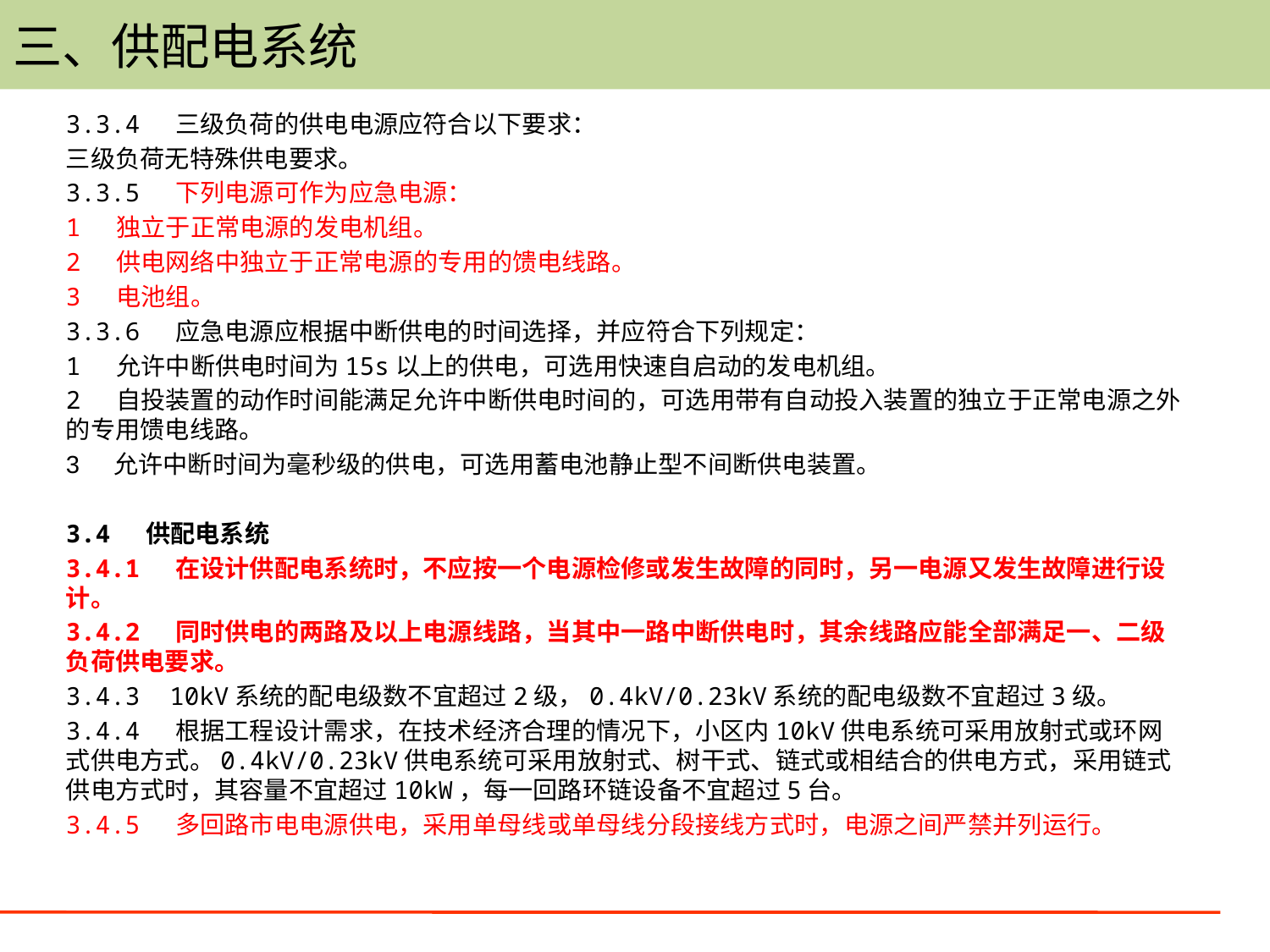

# 三、供配电系统
3.3.4  三级负荷的供电电源应符合以下要求：
三级负荷无特殊供电要求。
3.3.5  下列电源可作为应急电源：
1  独立于正常电源的发电机组。
2  供电网络中独立于正常电源的专用的馈电线路。
3  电池组。
3.3.6  应急电源应根据中断供电的时间选择，并应符合下列规定：
1  允许中断供电时间为15s以上的供电，可选用快速自启动的发电机组。
2  自投装置的动作时间能满足允许中断供电时间的，可选用带有自动投入装置的独立于正常电源之外的专用馈电线路。
允许中断时间为毫秒级的供电，可选用蓄电池静止型不间断供电装置。

3.4  供配电系统
3.4.1  在设计供配电系统时，不应按一个电源检修或发生故障的同时，另一电源又发生故障进行设计。
3.4.2  同时供电的两路及以上电源线路，当其中一路中断供电时，其余线路应能全部满足一、二级负荷供电要求。
3.4.3  10kV系统的配电级数不宜超过2级，0.4kV/0.23kV系统的配电级数不宜超过3级。
3.4.4  根据工程设计需求，在技术经济合理的情况下，小区内10kV供电系统可采用放射式或环网式供电方式。0.4kV/0.23kV供电系统可采用放射式、树干式、链式或相结合的供电方式，采用链式供电方式时，其容量不宜超过10kW，每一回路环链设备不宜超过5台。
3.4.5  多回路市电电源供电，采用单母线或单母线分段接线方式时，电源之间严禁并列运行。